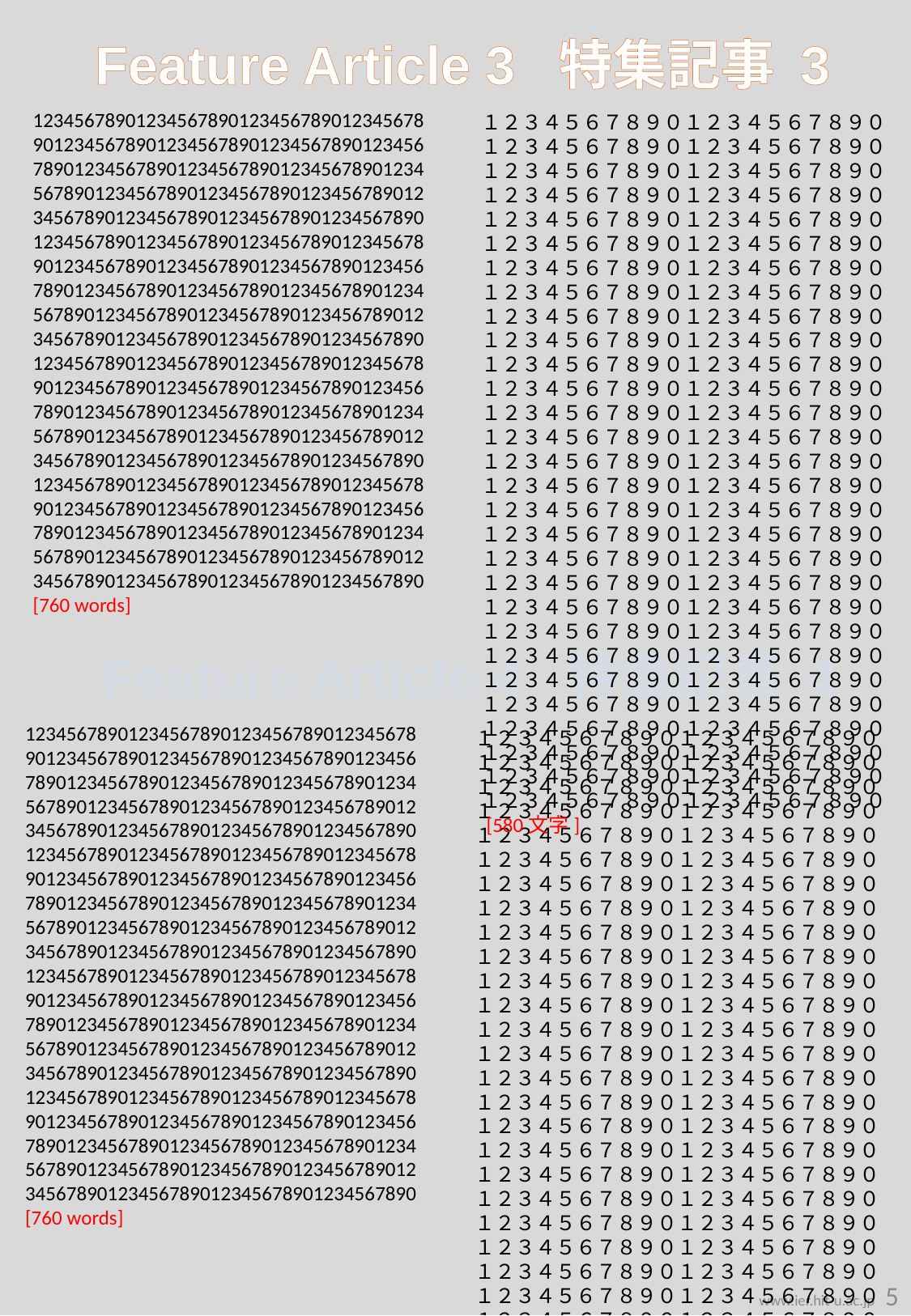

Feature Article 3  特集記事 3
1234567890123456789012345678901234567890123456789012345678901234567890123456789012345678901234567890123456789012345678901234567890123456789012345678901234567890123456789012345678901234567890123456789012345678901234567890123456789012345678901234567890123456789012345678901234567890123456789012345678901234567890123456789012345678901234567890123456789012345678901234567890123456789012345678901234567890123456789012345678901234567890123456789012345678901234567890123456789012345678901234567890123456789012345678901234567890123456789012345678901234567890123456789012345678901234567890123456789012345678901234567890123456789012345678901234567890123456789012345678901234567890123456789012345678901234567890123456789012345678901234567890123456789012345678901234567890
[760 words]
１２３４５６７８９０１２３４５６７８９０１２３４５６７８９０１２３４５６７８９０１２３４５６７８９０１２３４５６７８９０１２３４５６７８９０１２３４５６７８９０１２３４５６７８９０１２３４５６７８９０１２３４５６７８９０１２３４５６７８９０１２３４５６７８９０１２３４５６７８９０１２３４５６７８９０１２３４５６７８９０１２３４５６７８９０１２３４５６７８９０１２３４５６７８９０１２３４５６７８９０１２３４５６７８９０１２３４５６７８９０１２３４５６７８９０１２３４５６７８９０１２３４５６７８９０１２３４５６７８９０１２３４５６７８９０１２３４５６７８９０１２３４５６７８９０１２３４５６７８９０１２３４５６７８９０１２３４５６７８９０１２３４５６７８９０１２３４５６７８９０１２３４５６７８９０１２３４５６７８９０１２３４５６７８９０１２３４５６７８９０１２３４５６７８９０１２３４５６７８９０１２３４５６７８９０１２３４５６７８９０１２３４５６７８９０１２３４５６７８９０１２３４５６７８９０１２３４５６７８９０１２３４５６７８９０１２３４５６７８９０１２３４５６７８９０１２３４５６７８９０１２３４５６７８９０１２３４５６７８９０１２３４５６７８９０１２３４５６７８９０１２３４５６７８９０１２３４５６７８９０１２３４５６７８９０１２３４５６７８９０
 [580文字]
Feature Article 4  特集記事 4
1234567890123456789012345678901234567890123456789012345678901234567890123456789012345678901234567890123456789012345678901234567890123456789012345678901234567890123456789012345678901234567890123456789012345678901234567890123456789012345678901234567890123456789012345678901234567890123456789012345678901234567890123456789012345678901234567890123456789012345678901234567890123456789012345678901234567890123456789012345678901234567890123456789012345678901234567890123456789012345678901234567890123456789012345678901234567890123456789012345678901234567890123456789012345678901234567890123456789012345678901234567890123456789012345678901234567890123456789012345678901234567890123456789012345678901234567890123456789012345678901234567890123456789012345678901234567890
[760 words]
１２３４５６７８９０１２３４５６７８９０１２３４５６７８９０１２３４５６７８９０１２３４５６７８９０１２３４５６７８９０１２３４５６７８９０１２３４５６７８９０１２３４５６７８９０１２３４５６７８９０１２３４５６７８９０１２３４５６７８９０１２３４５６７８９０１２３４５６７８９０１２３４５６７８９０１２３４５６７８９０１２３４５６７８９０１２３４５６７８９０１２３４５６７８９０１２３４５６７８９０１２３４５６７８９０１２３４５６７８９０１２３４５６７８９０１２３４５６７８９０１２３４５６７８９０１２３４５６７８９０１２３４５６７８９０１２３４５６７８９０１２３４５６７８９０１２３４５６７８９０１２３４５６７８９０１２３４５６７８９０１２３４５６７８９０１２３４５６７８９０１２３４５６７８９０１２３４５６７８９０１２３４５６７８９０１２３４５６７８９０１２３４５６７８９０１２３４５６７８９０１２３４５６７８９０１２３４５６７８９０１２３４５６７８９０１２３４５６７８９０１２３４５６７８９０１２３４５６７８９０１２３４５６７８９０１２３４５６７８９０１２３４５６７８９０１２３４５６７８９０１２３４５６７８９０１２３４５６７８９０１２３４５６７８９０１２３４５６７８９０１２３４５６７８９０１２３４５６７８９０１２３４５６７８９０１２３４５６７８９０
 [580文字]
www.ier.hit-u.ac.jp   5